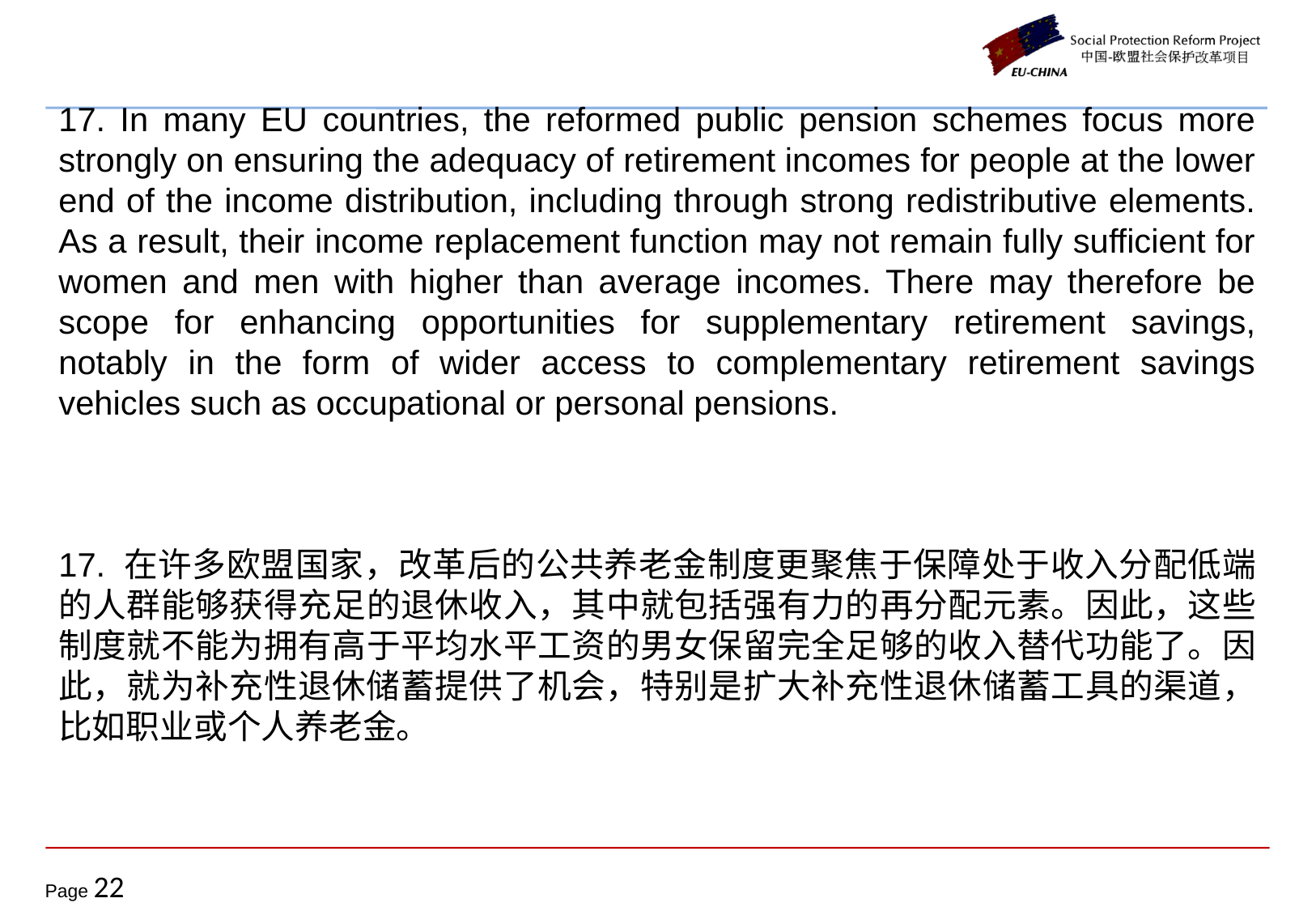

17. In many EU countries, the reformed public pension schemes focus more strongly on ensuring the adequacy of retirement incomes for people at the lower end of the income distribution, including through strong redistributive elements. As a result, their income replacement function may not remain fully sufficient for women and men with higher than average incomes. There may therefore be scope for enhancing opportunities for supplementary retirement savings, notably in the form of wider access to complementary retirement savings vehicles such as occupational or personal pensions.

17. 在许多欧盟国家，改革后的公共养老金制度更聚焦于保障处于收入分配低端的人群能够获得充足的退休收入，其中就包括强有力的再分配元素。因此，这些制度就不能为拥有高于平均水平工资的男女保留完全足够的收入替代功能了。因此，就为补充性退休储蓄提供了机会，特别是扩大补充性退休储蓄工具的渠道，比如职业或个人养老金。